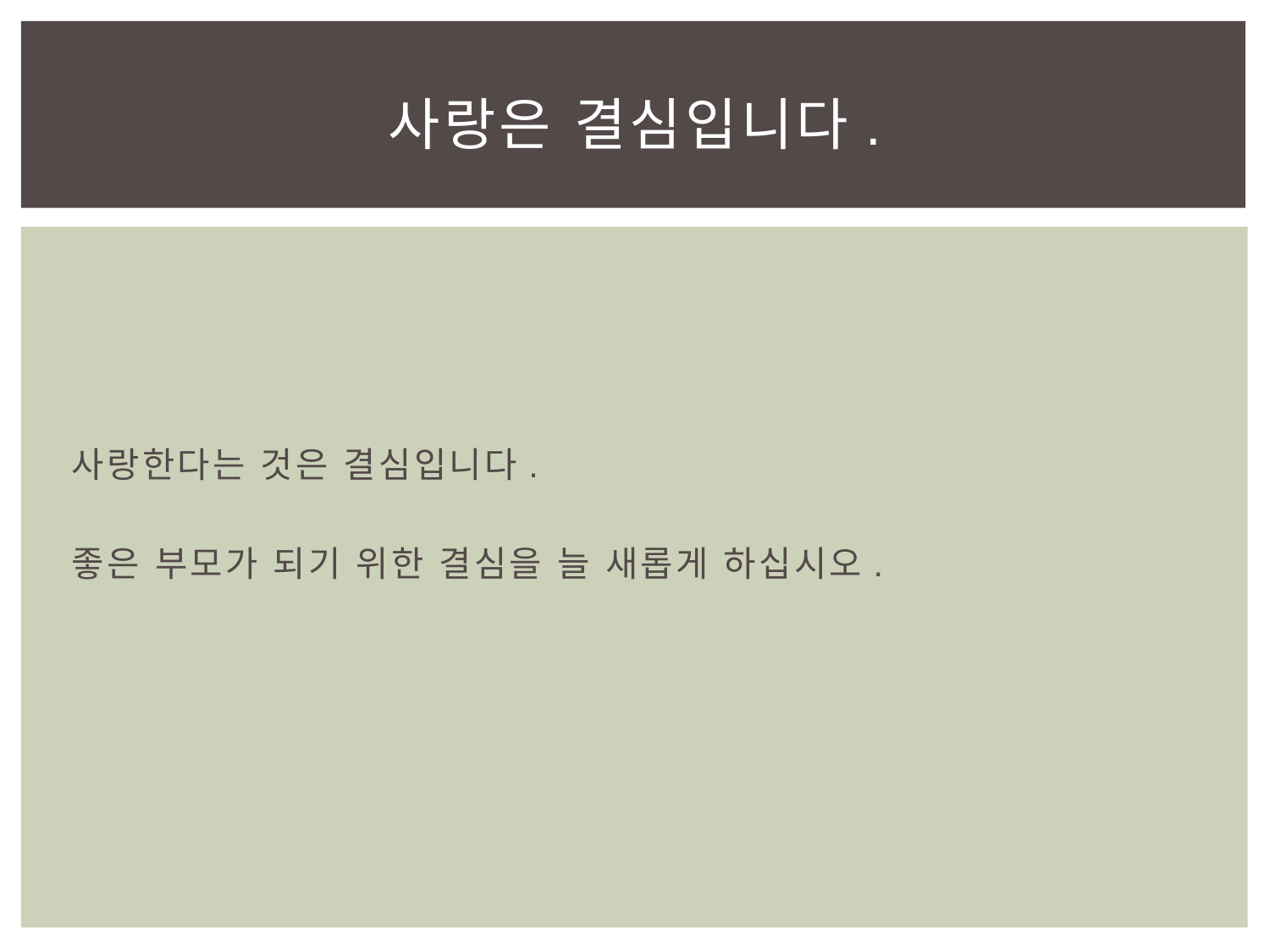

# 사랑은 결심입니다.

사랑한다는 것은 결심입니다.

좋은 부모가 되기 위한 결심을 늘 새롭게 하십시오.